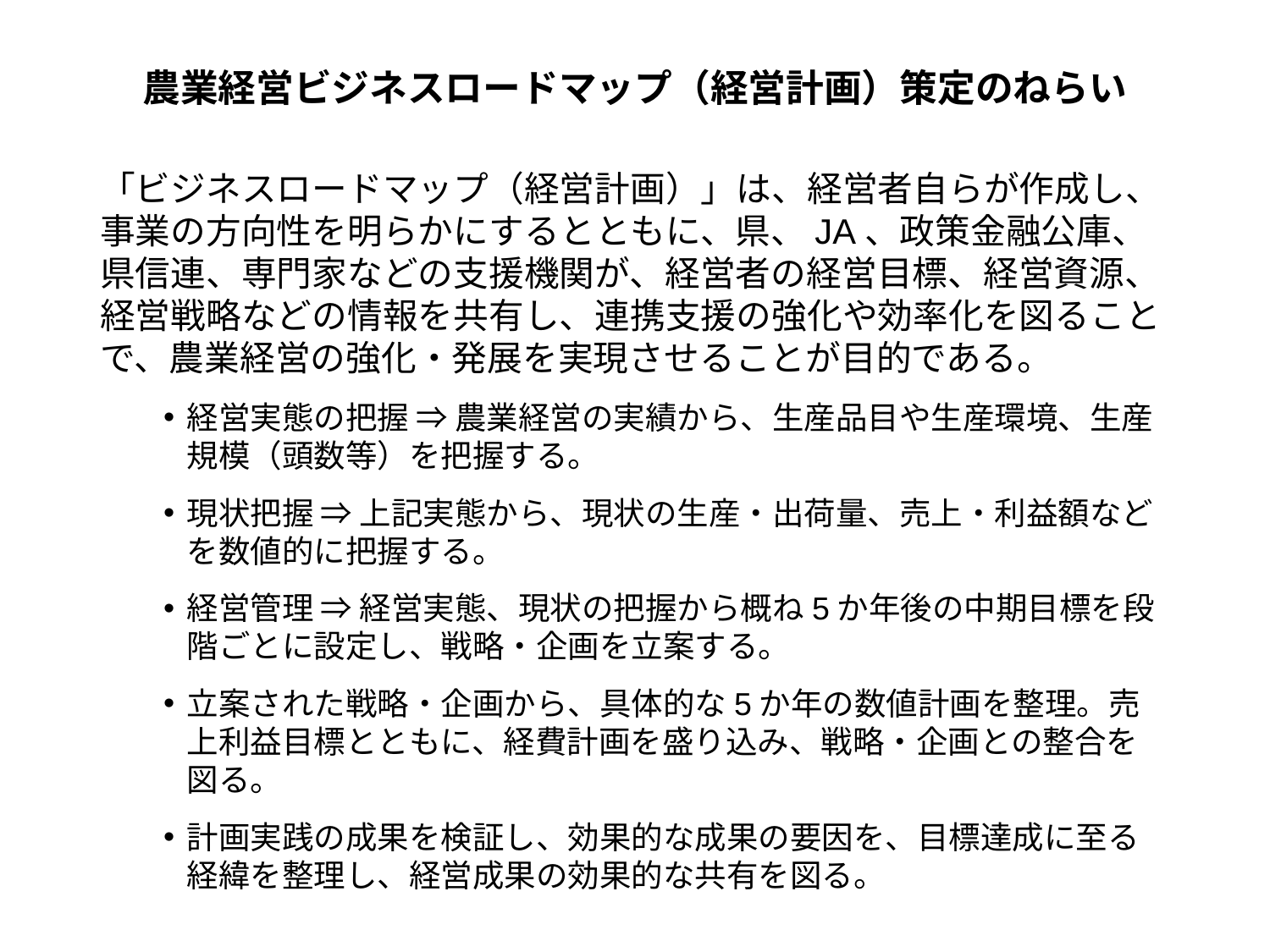

# 農業経営ビジネスロードマップ（経営計画）策定のねらい
「ビジネスロードマップ（経営計画）」は、経営者自らが作成し、事業の方向性を明らかにするとともに、県、JA、政策金融公庫、県信連、専門家などの支援機関が、経営者の経営目標、経営資源、経営戦略などの情報を共有し、連携支援の強化や効率化を図ることで、農業経営の強化・発展を実現させることが目的である。
経営実態の把握 ⇒ 農業経営の実績から、生産品目や生産環境、生産規模（頭数等）を把握する。
現状把握 ⇒ 上記実態から、現状の生産・出荷量、売上・利益額などを数値的に把握する。
経営管理 ⇒ 経営実態、現状の把握から概ね5か年後の中期目標を段階ごとに設定し、戦略・企画を立案する。
立案された戦略・企画から、具体的な5か年の数値計画を整理。売上利益目標とともに、経費計画を盛り込み、戦略・企画との整合を図る。
計画実践の成果を検証し、効果的な成果の要因を、目標達成に至る経緯を整理し、経営成果の効果的な共有を図る。